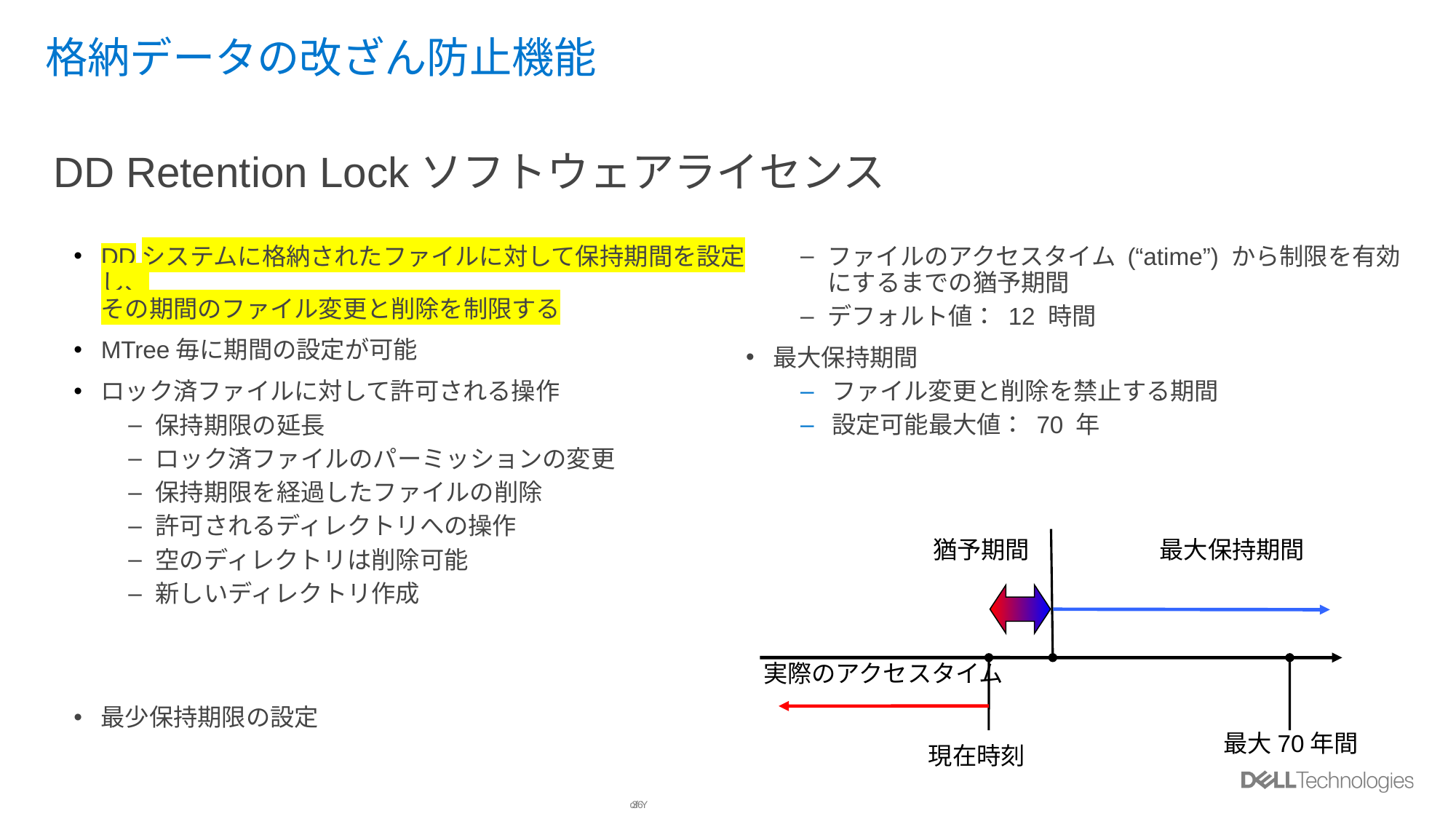

# 格納データの改ざん防止機能
DD Retention Lockソフトウェアライセンス
DDシステムに格納されたファイルに対して保持期間を設定し、
その期間のファイル変更と削除を制限する
MTree毎に期間の設定が可能
ロック済ファイルに対して許可される操作
保持期限の延長
ロック済ファイルのパーミッションの変更
保持期限を経過したファイルの削除
許可されるディレクトリへの操作
空のディレクトリは削除可能
新しいディレクトリ作成

最少保持期限の設定
ファイルのアクセスタイム (“atime”) から制限を有効にするまでの猶予期間
デフォルト値： 12 時間
最大保持期間
ファイル変更と削除を禁止する期間
設定可能最大値： 70 年

猶予期間

最大保持期間

実際のアクセスタイム

最大70年間
現在時刻